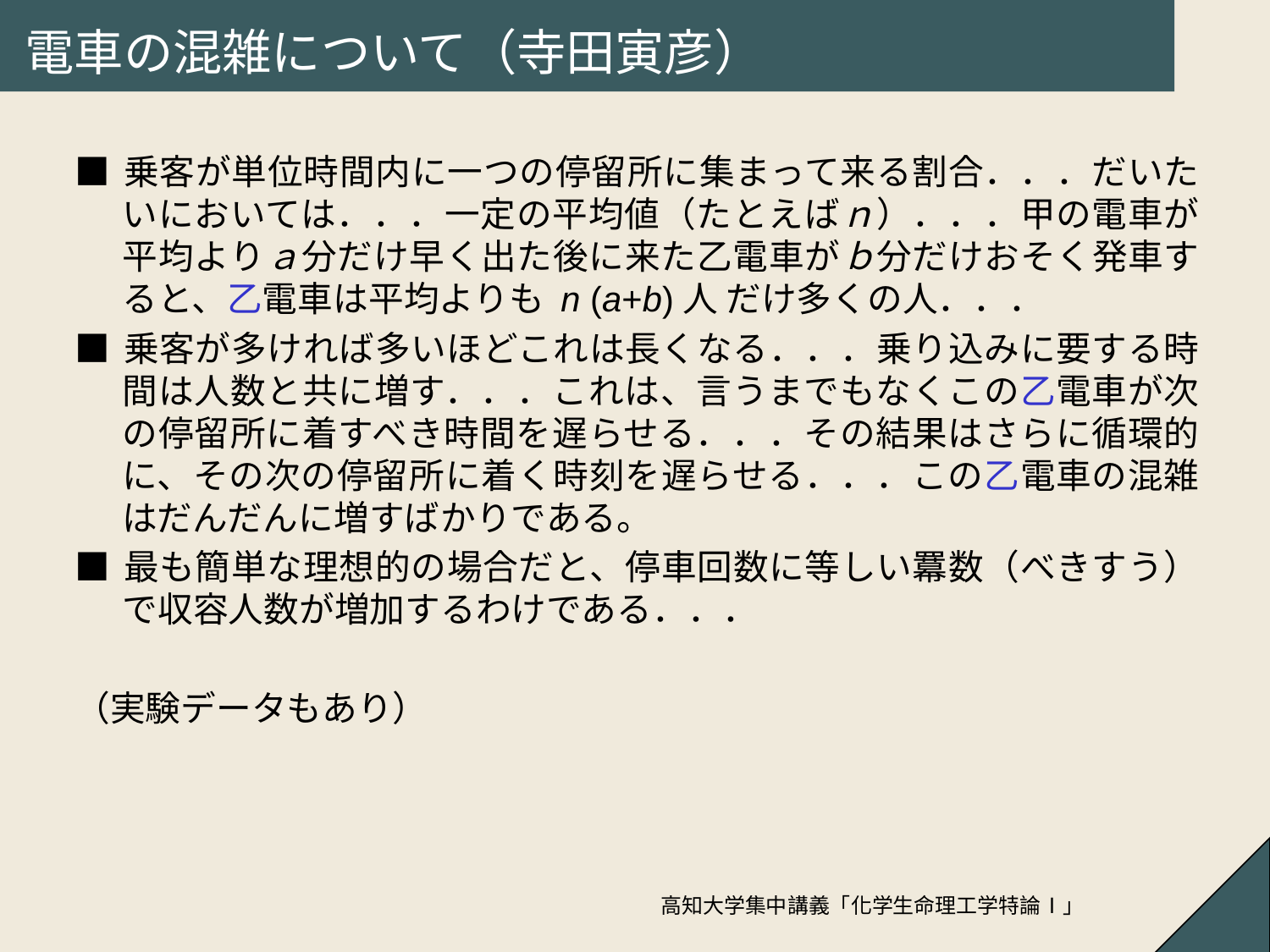

# 電車の混雑について（寺田寅彦）
■	乗客が単位時間内に一つの停留所に集まって来る割合．．．だいたいにおいては．．．一定の平均値（たとえばｎ）．．．甲の電車が平均よりａ分だけ早く出た後に来た乙電車がｂ分だけおそく発車すると、乙電車は平均よりも n (a+b)人 だけ多くの人．．．
■	乗客が多ければ多いほどこれは長くなる．．．乗り込みに要する時間は人数と共に増す．．．これは、言うまでもなくこの乙電車が次の停留所に着すべき時間を遅らせる．．．その結果はさらに循環的に、その次の停留所に着く時刻を遅らせる．．．この乙電車の混雑はだんだんに増すばかりである。
■	最も簡単な理想的の場合だと、停車回数に等しい羃数（べきすう）で収容人数が増加するわけである．．．

（実験データもあり）